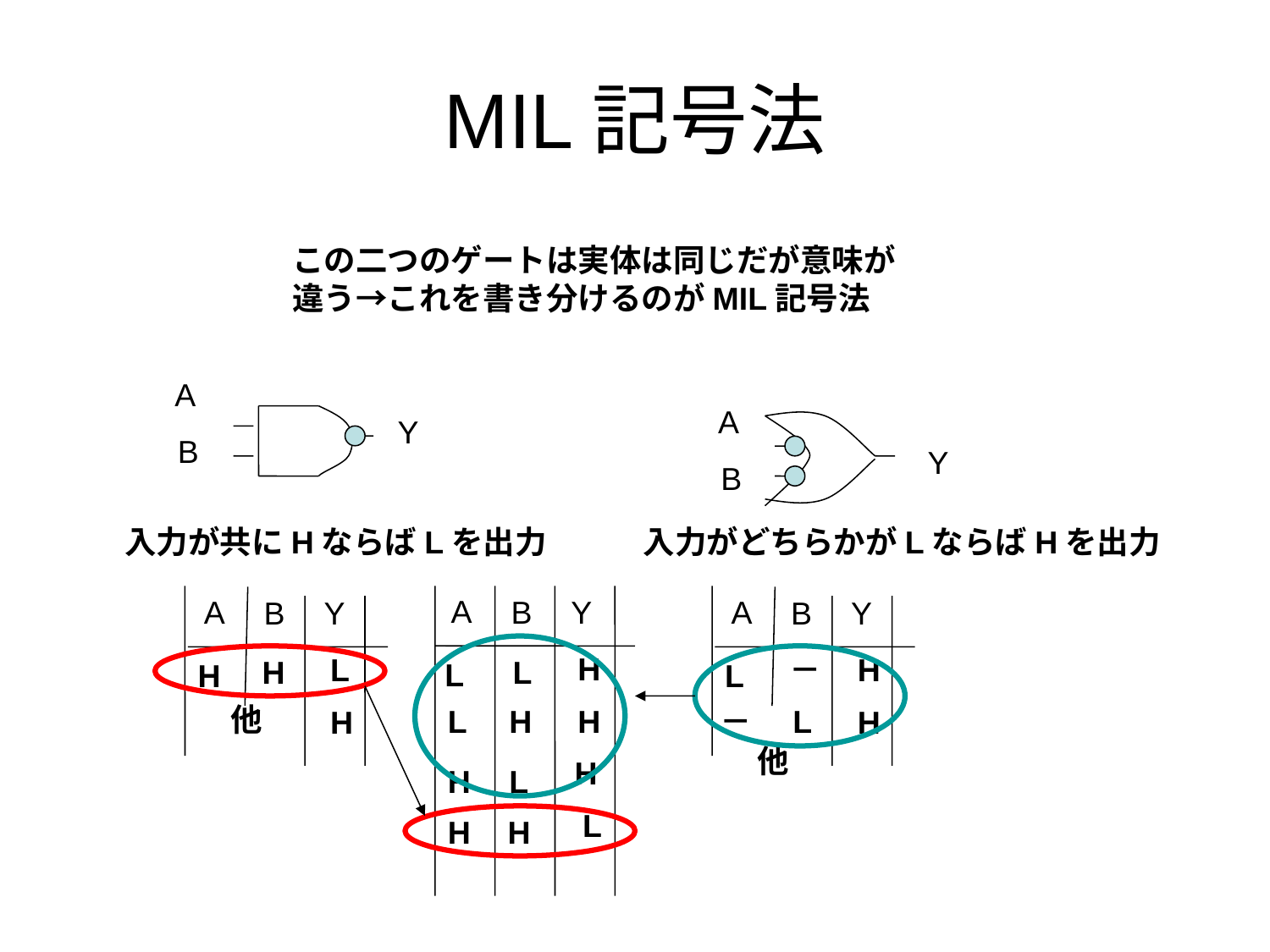

# MIL記号法
この二つのゲートは実体は同じだが意味が
違う→これを書き分けるのがMIL記号法
A
A

Y

B

Y

B

入力が共にHならばLを出力
入力がどちらかがLならばHを出力
A
Y

A

B

A
Y
Y

B

B

H
L
－
H

H

L

L
H
L

他
L
H
H
－
L
H

H
他
H
H
L
L

H
H